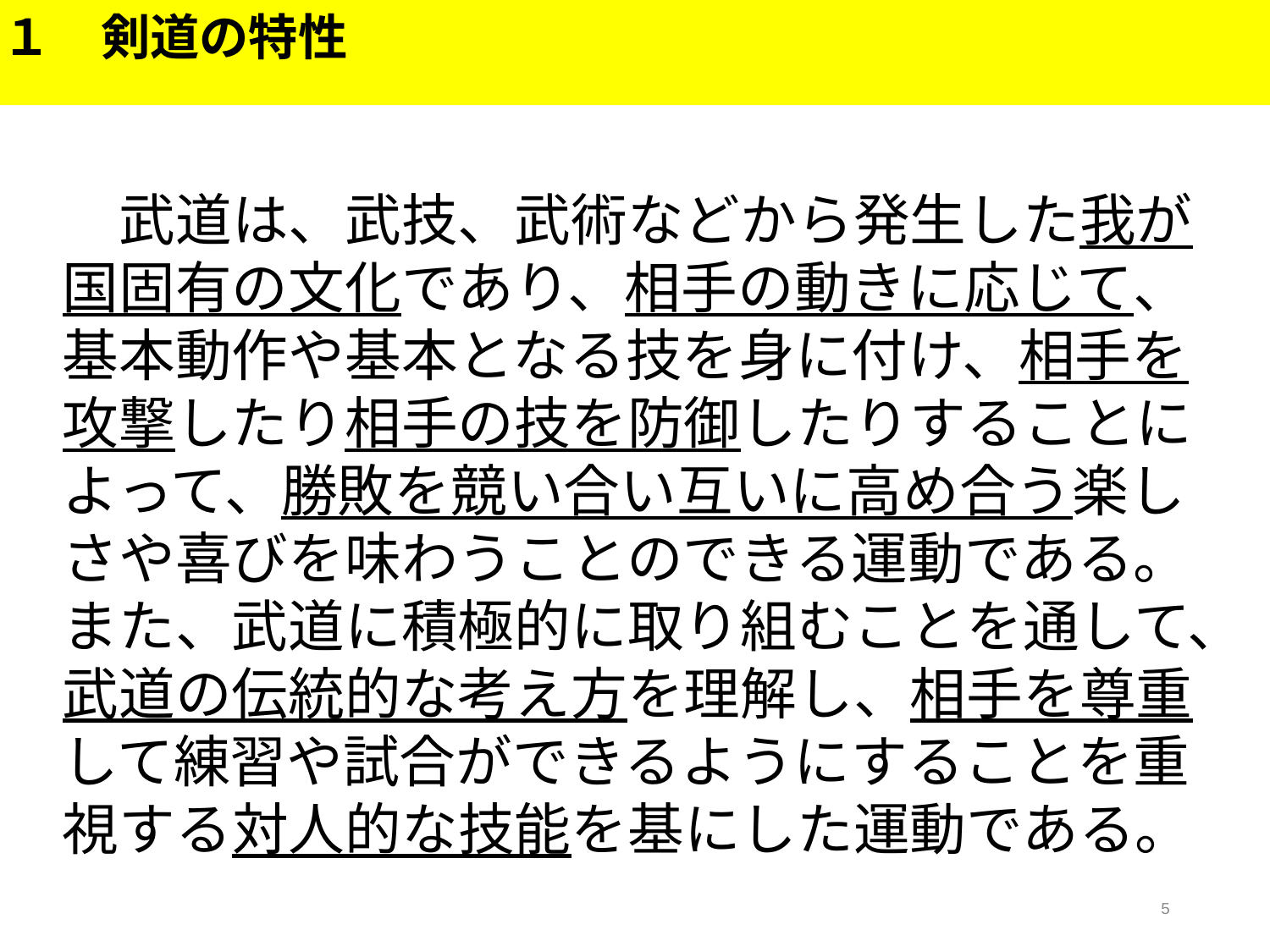

１　剣道の特性
　武道は、武技、武術などから発生した我が国固有の文化であり、相手の動きに応じて、基本動作や基本となる技を身に付け、相手を攻撃したり相手の技を防御したりすることによって、勝敗を競い合い互いに高め合う楽しさや喜びを味わうことのできる運動である。また、武道に積極的に取り組むことを通して、武道の伝統的な考え方を理解し、相手を尊重して練習や試合ができるようにすることを重視する対人的な技能を基にした運動である。

5